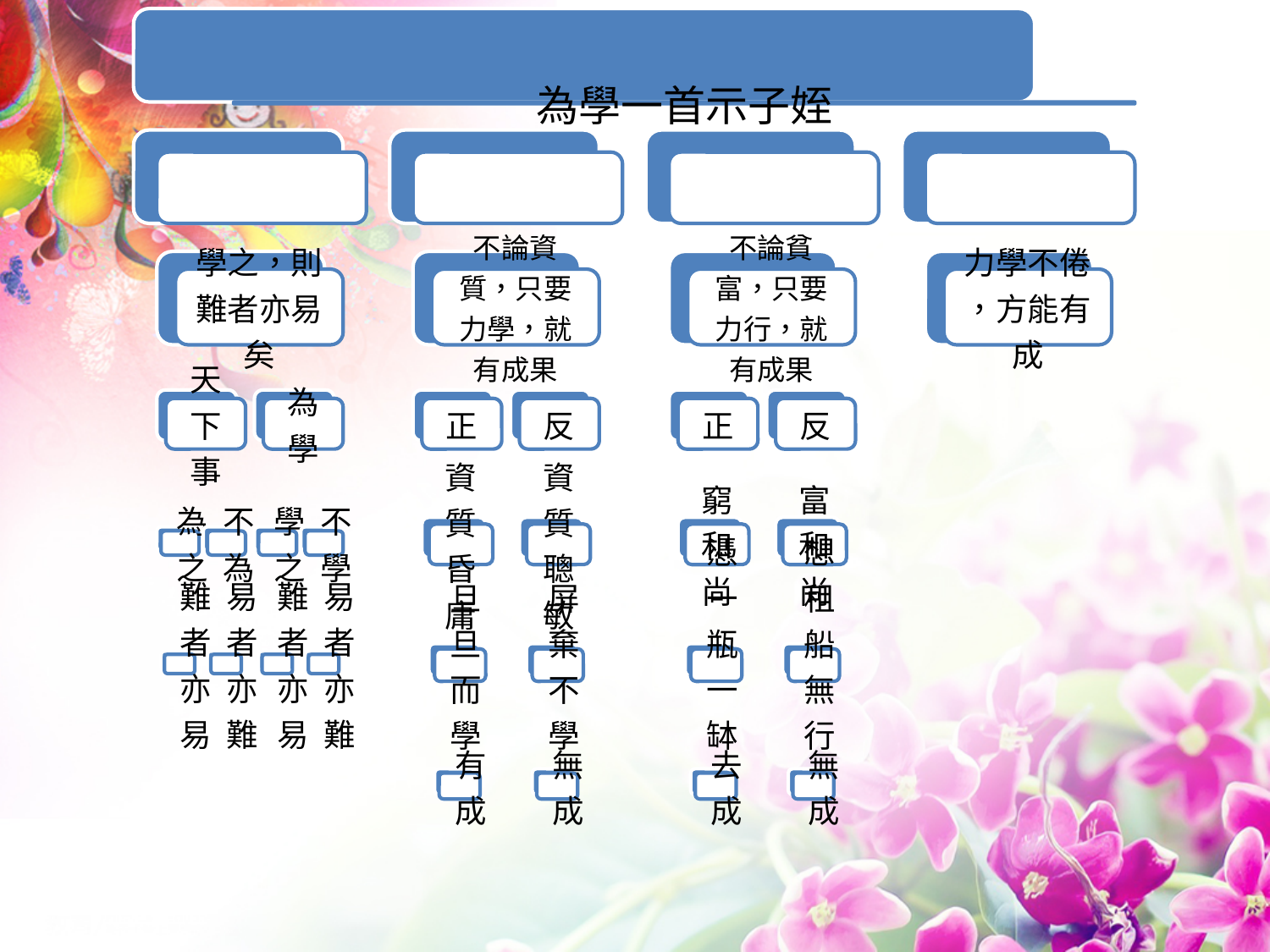

為學一首示子姪
學之，則難者亦易矣
不論資質，只要力學，就有成果
不論貧富，只要力行，就有成果
力學不倦
，方能有成
為學
為之
學之
不學
有成
無成
難者亦易
難者亦易
無成
正
反
正
反